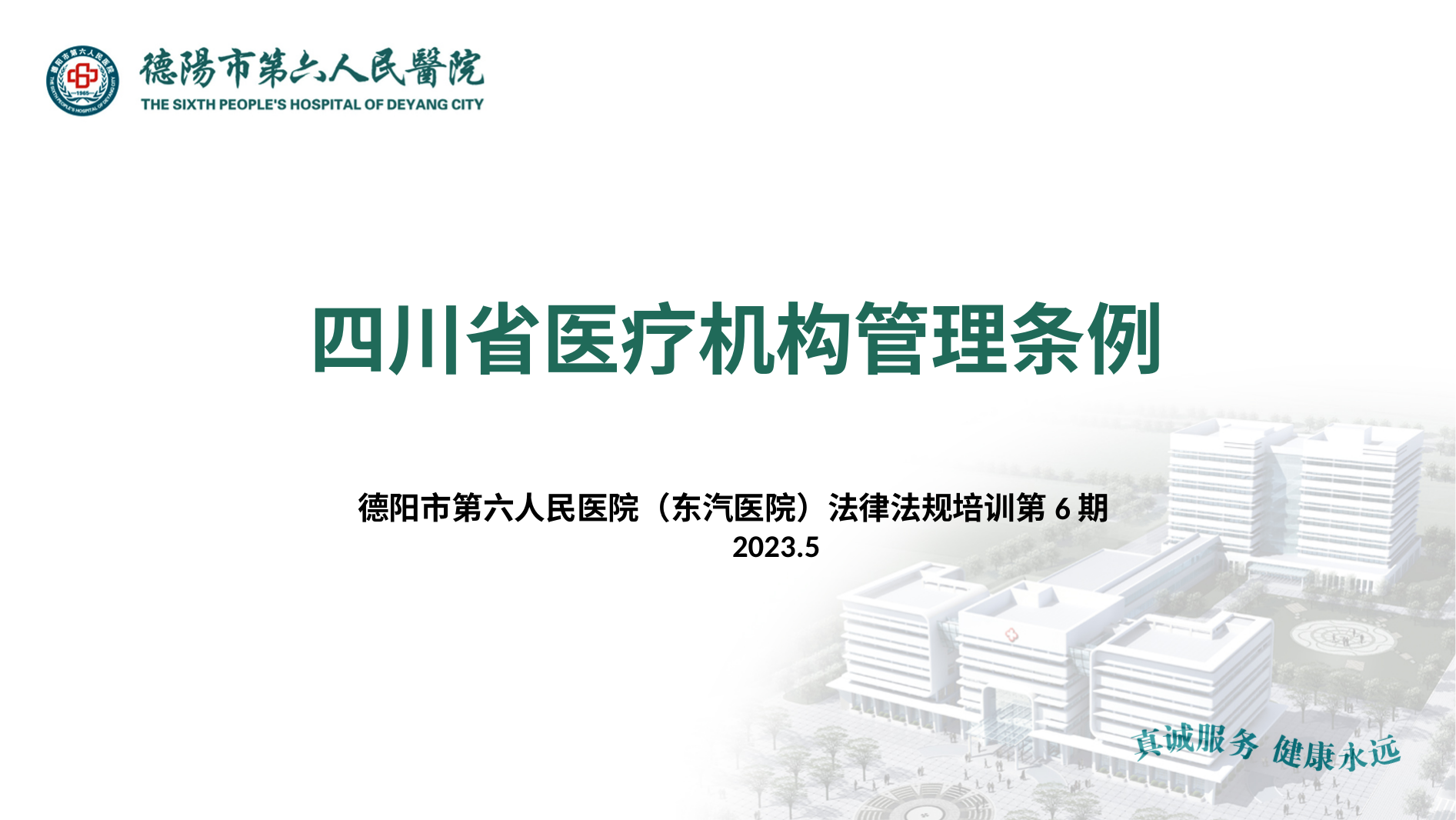

四川省医疗机构管理条例
# 德阳市第六人民医院（东汽医院）法律法规培训第6期 2023.5